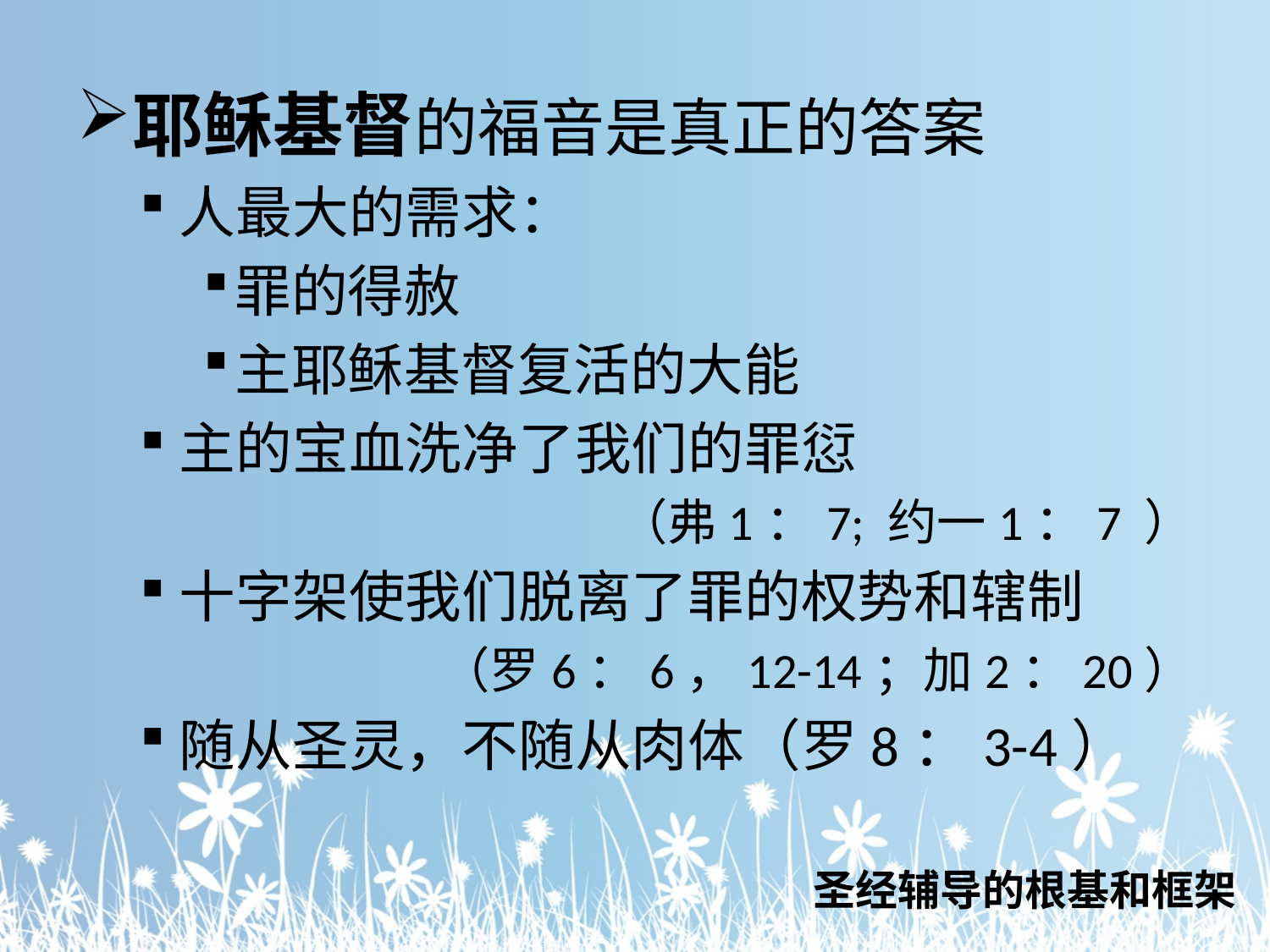

耶稣基督的福音是真正的答案
人最大的需求：
罪的得赦
主耶稣基督复活的大能
主的宝血洗净了我们的罪愆
（弗1：7; 约一1：7 ）
十字架使我们脱离了罪的权势和辖制
（罗6：6，12-14；加2：20）
随从圣灵，不随从肉体（罗8：3-4）
# 圣经辅导的根基和框架